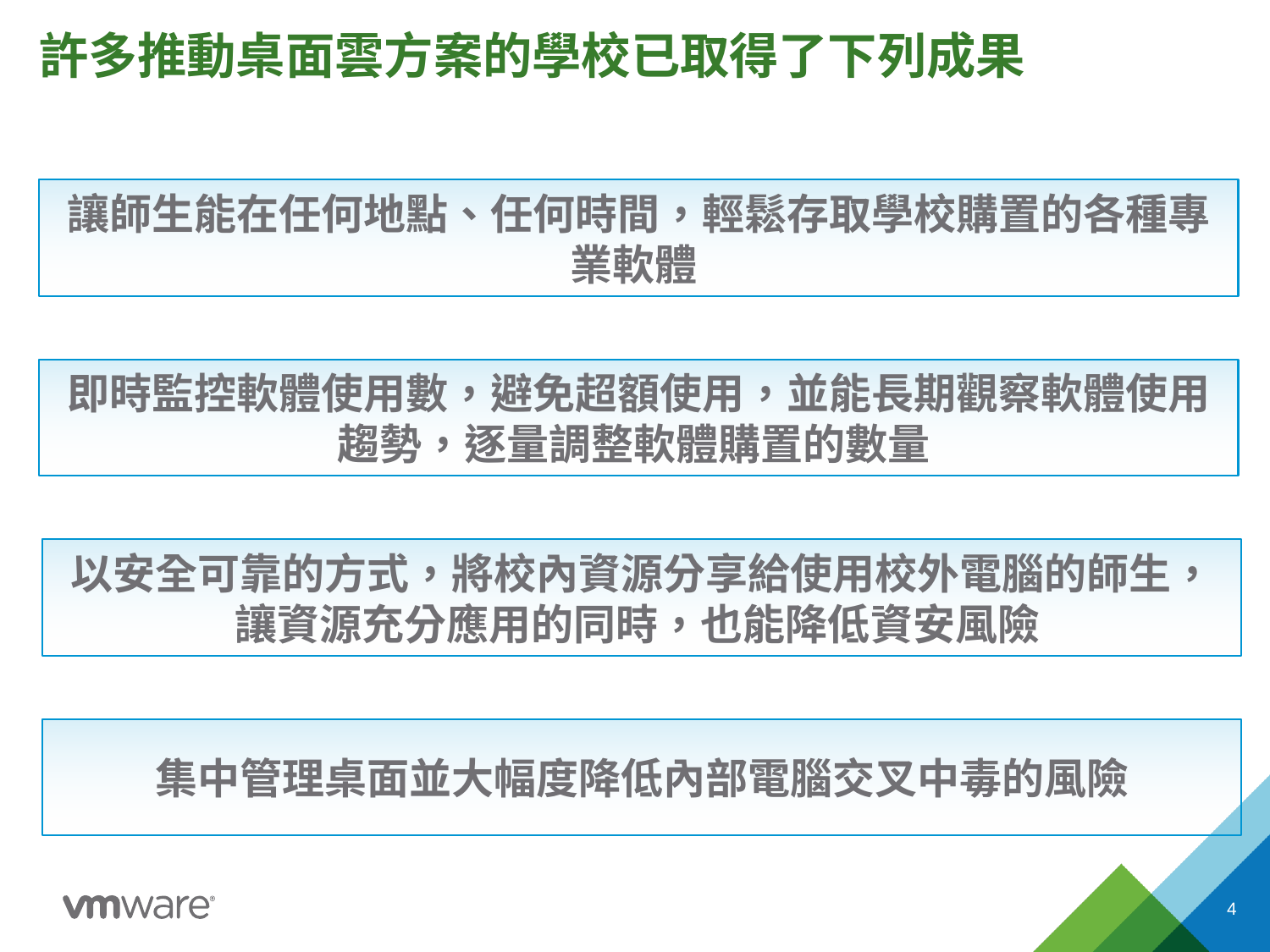

# 許多推動桌面雲方案的學校已取得了下列成果
讓師生能在任何地點、任何時間，輕鬆存取學校購置的各種專業軟體
即時監控軟體使用數，避免超額使用，並能長期觀察軟體使用趨勢，逐量調整軟體購置的數量
以安全可靠的方式，將校內資源分享給使用校外電腦的師生，讓資源充分應用的同時，也能降低資安風險
集中管理桌面並大幅度降低內部電腦交叉中毒的風險
4